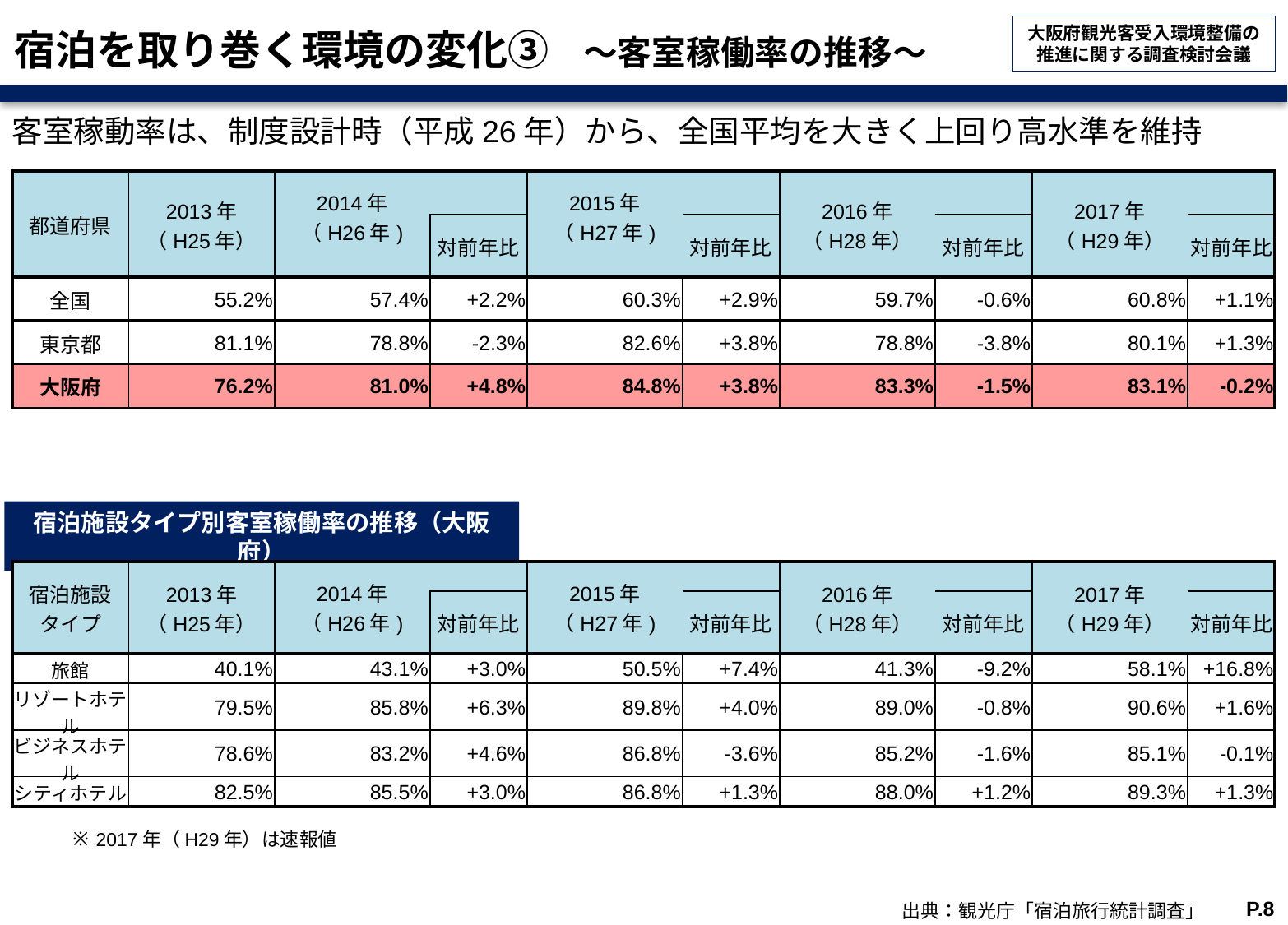

# 宿泊を取り巻く環境の変化③　～客室稼働率の推移～
客室稼動率は、制度設計時（平成26年）から、全国平均を大きく上回り高水準を維持
| 都道府県 | 2013年 （H25年） | 2014年 （H26年) |  | 2015年 （H27年) |  | 2016年 （H28年） |  | 2017年 （H29年） |  |
| --- | --- | --- | --- | --- | --- | --- | --- | --- | --- |
|  |  |  | 対前年比 |  | 対前年比 |  | 対前年比 |  | 対前年比 |
| 全国 | 55.2% | 57.4% | +2.2% | 60.3% | +2.9% | 59.7% | -0.6% | 60.8% | +1.1% |
| 東京都 | 81.1% | 78.8% | -2.3% | 82.6% | +3.8% | 78.8% | -3.8% | 80.1% | +1.3% |
| 大阪府 | 76.2% | 81.0% | +4.8% | 84.8% | +3.8% | 83.3% | -1.5% | 83.1% | -0.2% |
宿泊施設タイプ別客室稼働率の推移（大阪府）
| 宿泊施設 タイプ | 2013年 （H25年） | 2014年 （H26年) |  | 2015年 （H27年) |  | 2016年 （H28年） |  | 2017年 （H29年） |  |
| --- | --- | --- | --- | --- | --- | --- | --- | --- | --- |
|  |  |  | 対前年比 |  | 対前年比 |  | 対前年比 |  | 対前年比 |
| 旅館 | 40.1% | 43.1% | +3.0% | 50.5% | +7.4% | 41.3% | -9.2% | 58.1% | +16.8% |
| リゾートホテル | 79.5% | 85.8% | +6.3% | 89.8% | +4.0% | 89.0% | -0.8% | 90.6% | +1.6% |
| ビジネスホテル | 78.6% | 83.2% | +4.6% | 86.8% | -3.6% | 85.2% | -1.6% | 85.1% | -0.1% |
| シティホテル | 82.5% | 85.5% | +3.0% | 86.8% | +1.3% | 88.0% | +1.2% | 89.3% | +1.3% |
2017年（H29年）は速報値
P.8
出典：観光庁「宿泊旅行統計調査」